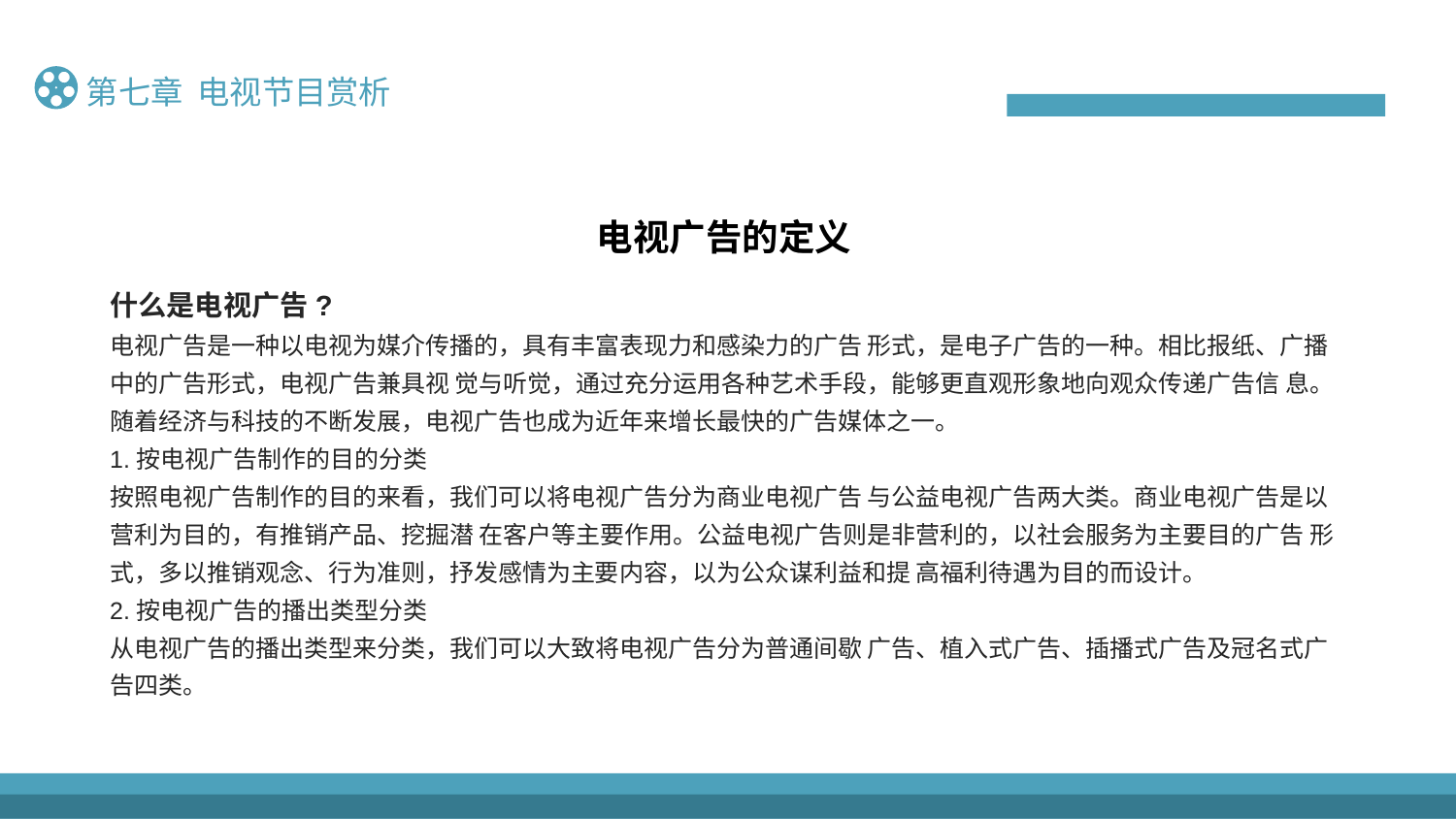

第七章  电视节目赏析

电视广告的定义
什么是电视广告?
电视广告是一种以电视为媒介传播的，具有丰富表现力和感染力的广告 形式，是电子广告的一种。相比报纸、广播中的广告形式，电视广告兼具视 觉与听觉，通过充分运用各种艺术手段，能够更直观形象地向观众传递广告信 息。随着经济与科技的不断发展，电视广告也成为近年来增长最快的广告媒体之一。
1.按电视广告制作的目的分类
按照电视广告制作的目的来看，我们可以将电视广告分为商业电视广告 与公益电视广告两大类。商业电视广告是以营利为目的，有推销产品、挖掘潜 在客户等主要作用。公益电视广告则是非营利的，以社会服务为主要目的广告 形式，多以推销观念、行为准则，抒发感情为主要内容，以为公众谋利益和提 高福利待遇为目的而设计。
2.按电视广告的播出类型分类
从电视广告的播出类型来分类，我们可以大致将电视广告分为普通间歇 广告、植入式广告、插播式广告及冠名式广告四类。